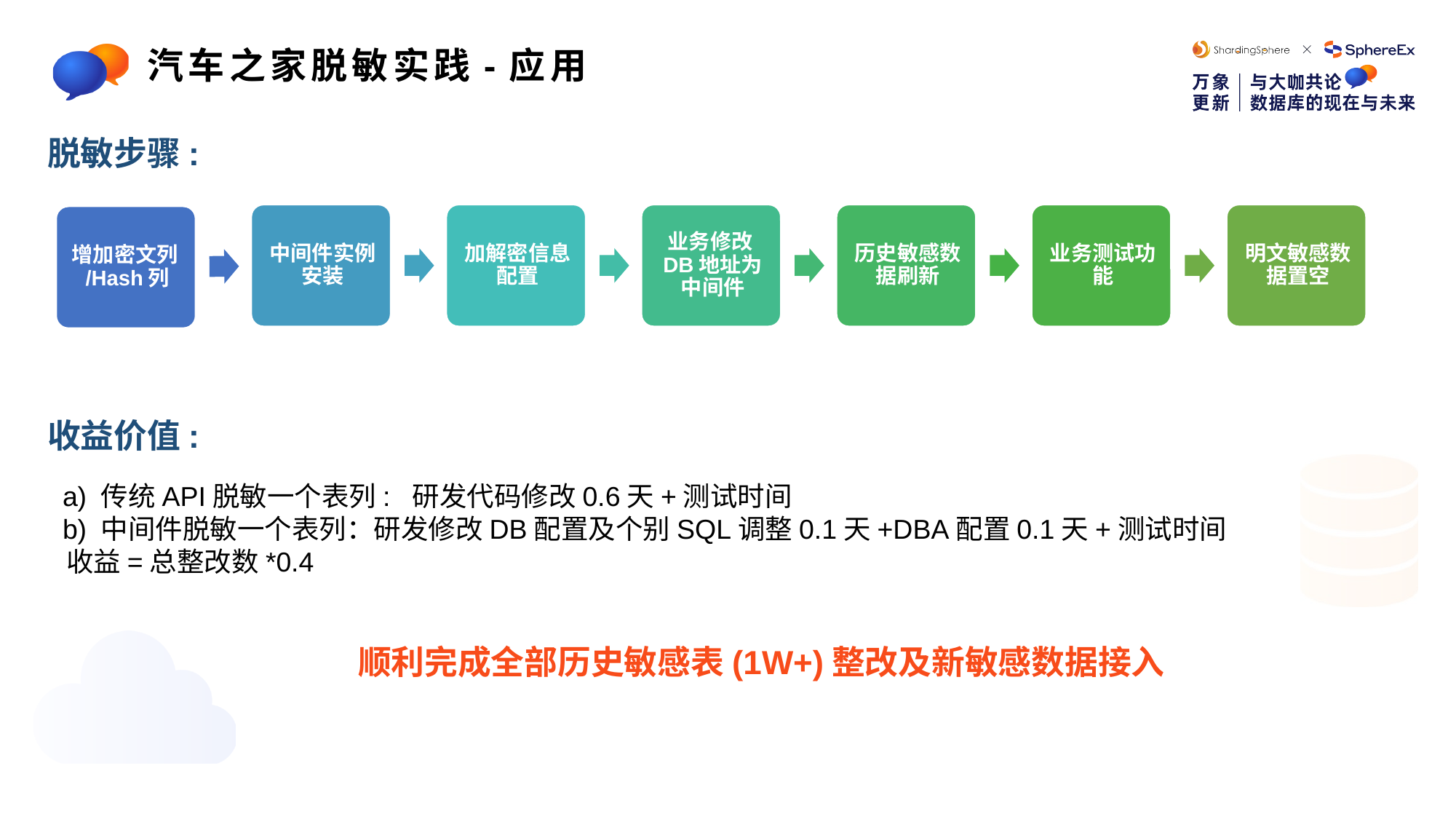

e7d195523061f1c0c2b73831c94a3edc981f60e396d3e182073EE1468018468A7F192AE5E5CD515B6C3125F8AF6E4EE646174E8CF0B46FD19828DCE8CDA3B3A044A74F0E769C5FA8CB87AB6FC303C8BA3785FAC64AF5424764E128FECAE4CC727650C04623638EBB0E38E204334561D5C6A1F0CAD760F6FBB7D9E209A4CCD06739B0CBDF42479AA5F56606813F7B2771
汽车之家脱敏实践-应用
脱敏步骤:
增加密文列/Hash列

中间件实例安装

加解密信息配置

业务修改DB地址为中间件

历史敏感数据刷新

业务测试功能

明文敏感数据置空
收益价值:
  a) 传统API脱敏一个表列:  研发代码修改0.6天+测试时间
  b) 中间件脱敏一个表列：研发修改DB配置及个别SQL调整0.1天+DBA配置0.1天+测试时间
  收益=总整改数*0.4
顺利完成全部历史敏感表(1W+)整改及新敏感数据接入